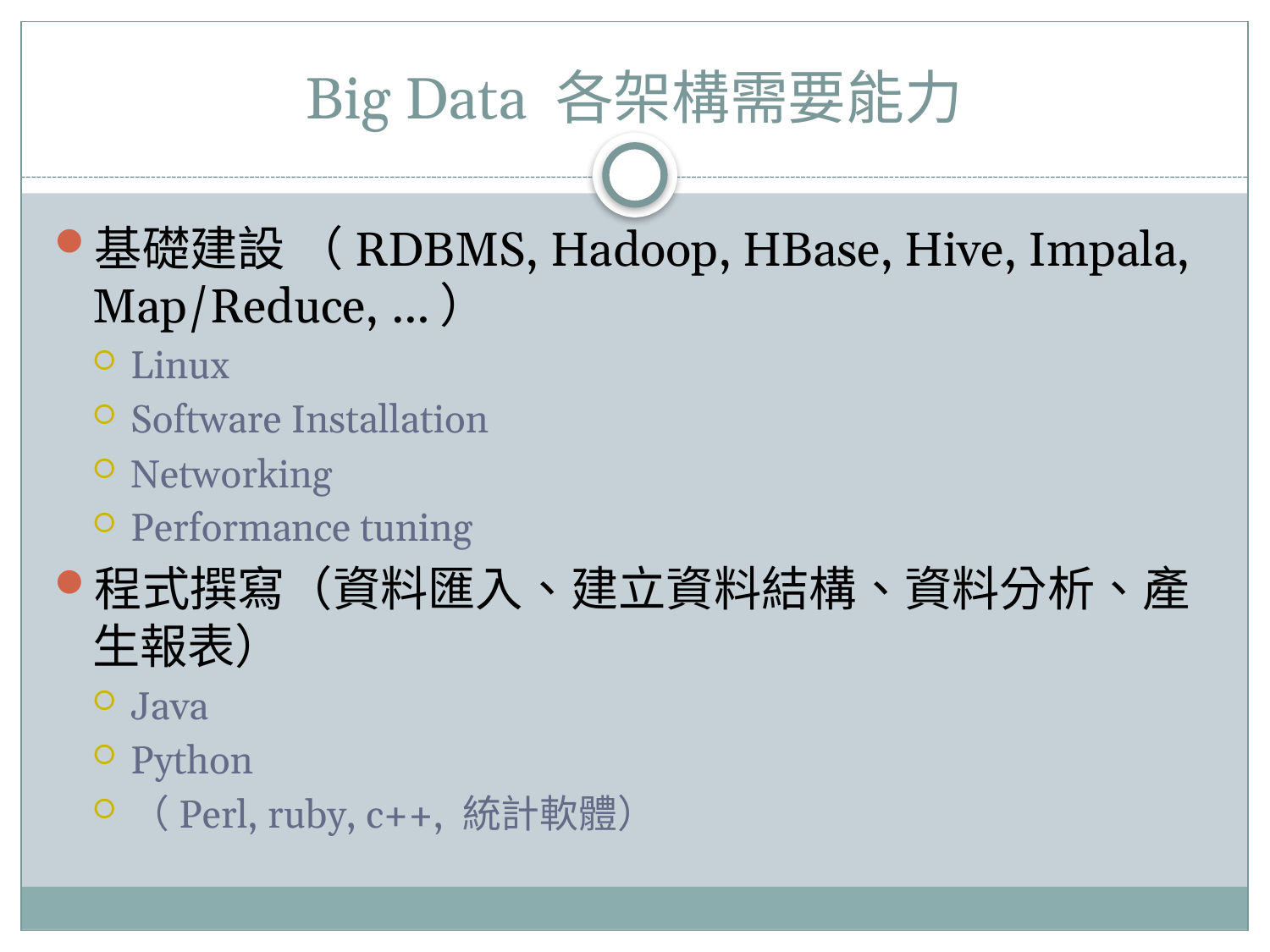

# Big Data 各架構需要能力
基礎建設 （RDBMS, Hadoop, HBase, Hive, Impala, Map/Reduce, …）
Linux
Software Installation
Networking
Performance tuning
程式撰寫（資料匯入、建立資料結構、資料分析、產生報表）
Java
Python
（Perl, ruby, c++, 統計軟體）